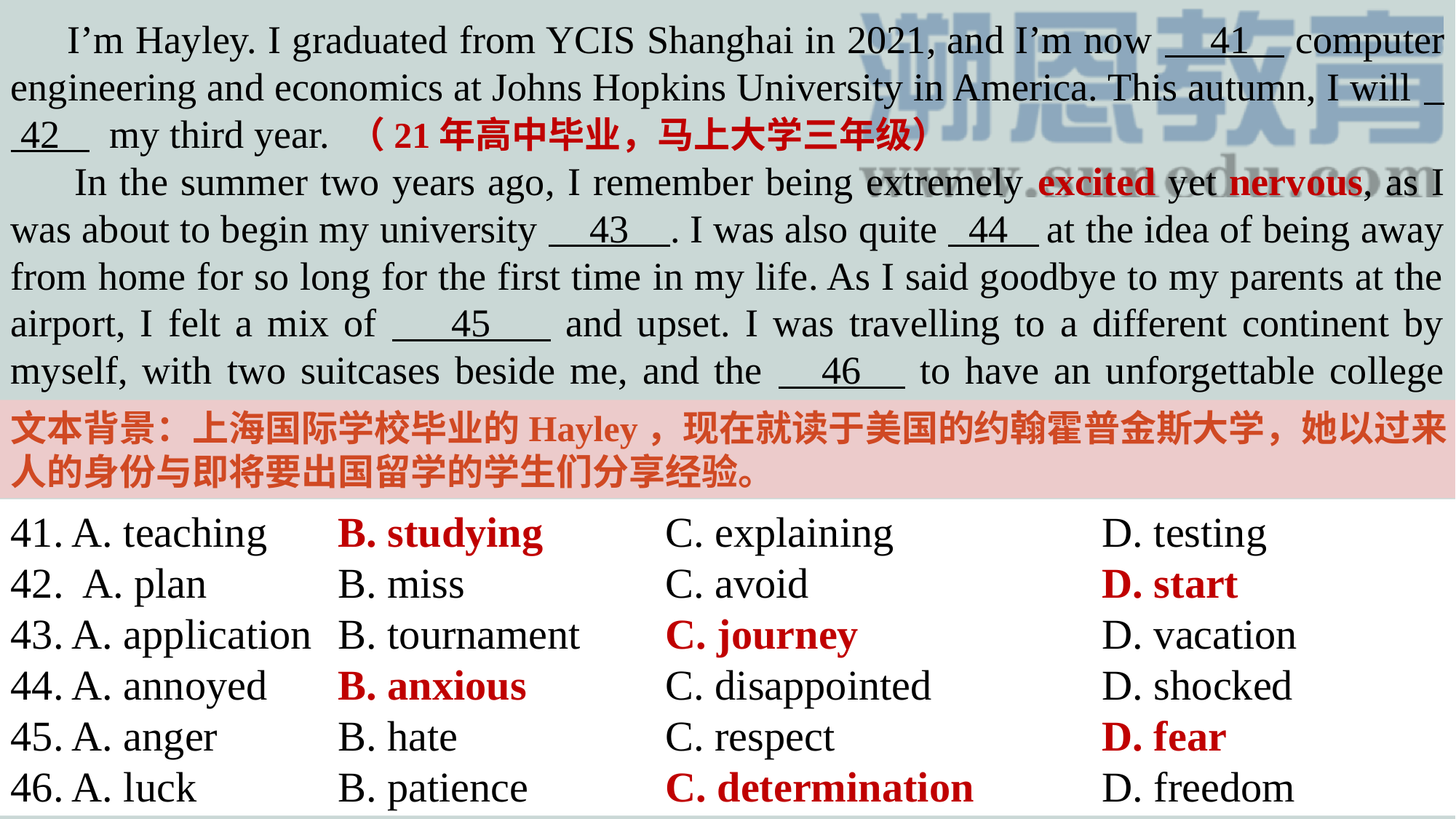

I’m Hayley. I graduated from YCIS Shanghai in 2021, and I’m now     41    computer engineering and economics at Johns Hopkins University in America. This autumn, I will     42     my third year. （21年高中毕业，马上大学三年级）
     In the summer two years ago, I remember being extremely excited yet nervous, as I was about to begin my university     43    . I was also quite   44   |at the idea of being away from home for so long for the first time in my life. As I said goodbye to my parents at the airport, I felt a mix of     45     and upset. I was travelling to a different continent by myself, with two suitcases beside me, and the    46    to have an unforgettable college experience.
文本背景：上海国际学校毕业的Hayley，现在就读于美国的约翰霍普金斯大学，她以过来人的身份与即将要出国留学的学生们分享经验。
41. A. teaching 	B. studying 		C. explaining		D. testing
42.  A. plan 		B. miss 		C. avoid			D. start
43. A. application	B. tournament 	C. journey			D. vacation
44. A. annoyed 	B. anxious 		C. disappointed		D. shocked
45. A. anger		B. hate		C. respect			D. fear
46. A. luck 		B. patience		C. determination		D. freedom
32